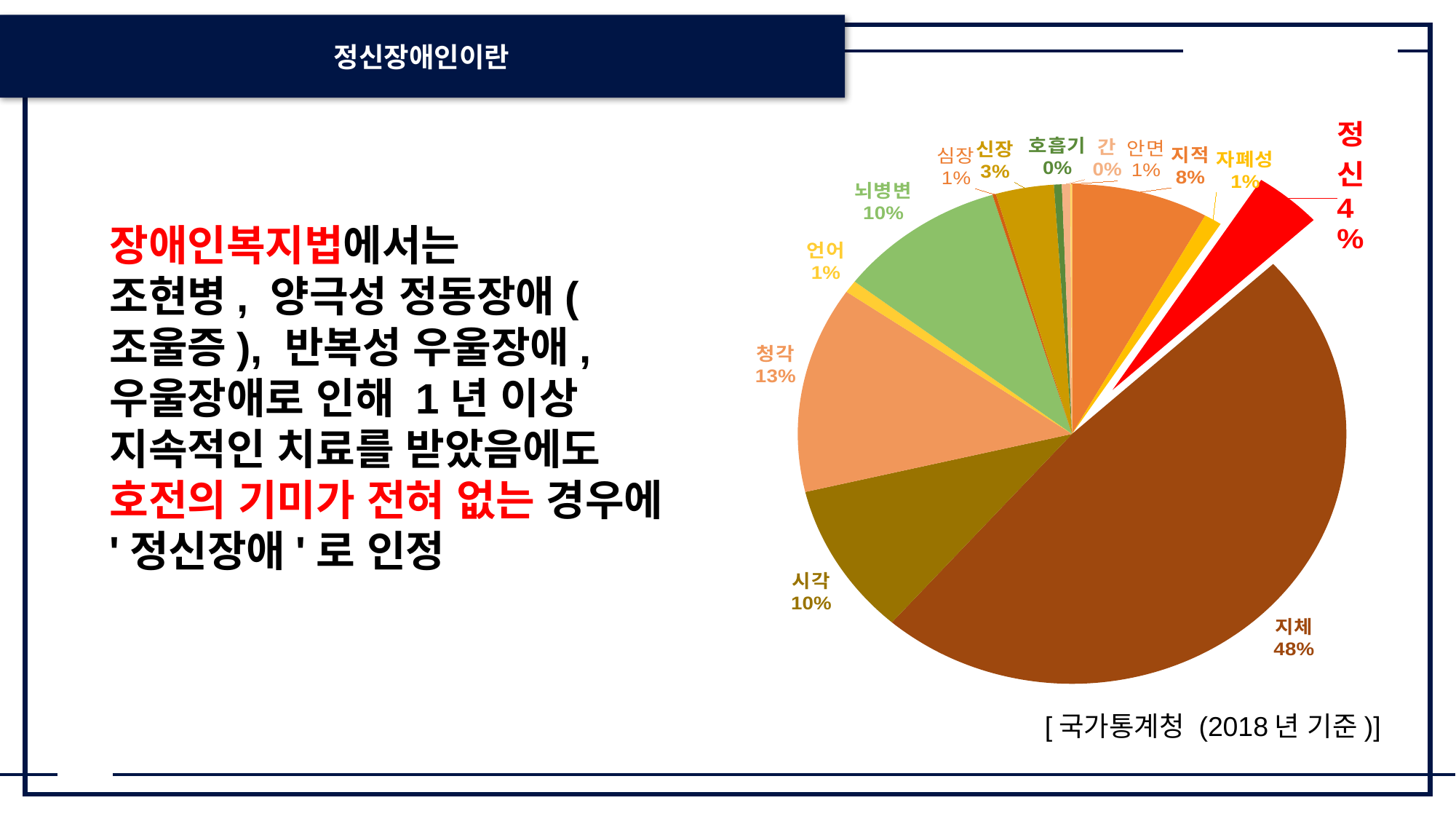

정신장애인이란

### Chart

| Category | 한국 정신장애 현황 |
|---|---|
| 지적 | 206917.0 |
| 자폐성 | 26703.0 |
| 정신 | 102140.0 |
| 지체 | 1238532.0 |
| 시각 | 252957.0 |
|  | None |
| 청각 | 342582.0 |
| 언어 | 20744.0 |
| 뇌병변 | 253083.0 |
| 심장 | 5304.0 |
| 신장 | 87892.0 |
| 호흡기 | 11761.0 |
| 간 | 12524.0 |
| 안면 | 2689.0 |
장애인복지법에서는
조현병, 양극성 정동장애(조울증), 반복성 우울장애, 우울장애로 인해 1년 이상 지속적인 치료를 받았음에도 호전의 기미가 전혀 없는 경우에 '정신장애'로 인정
[국가통계청 (2018년 기준)]